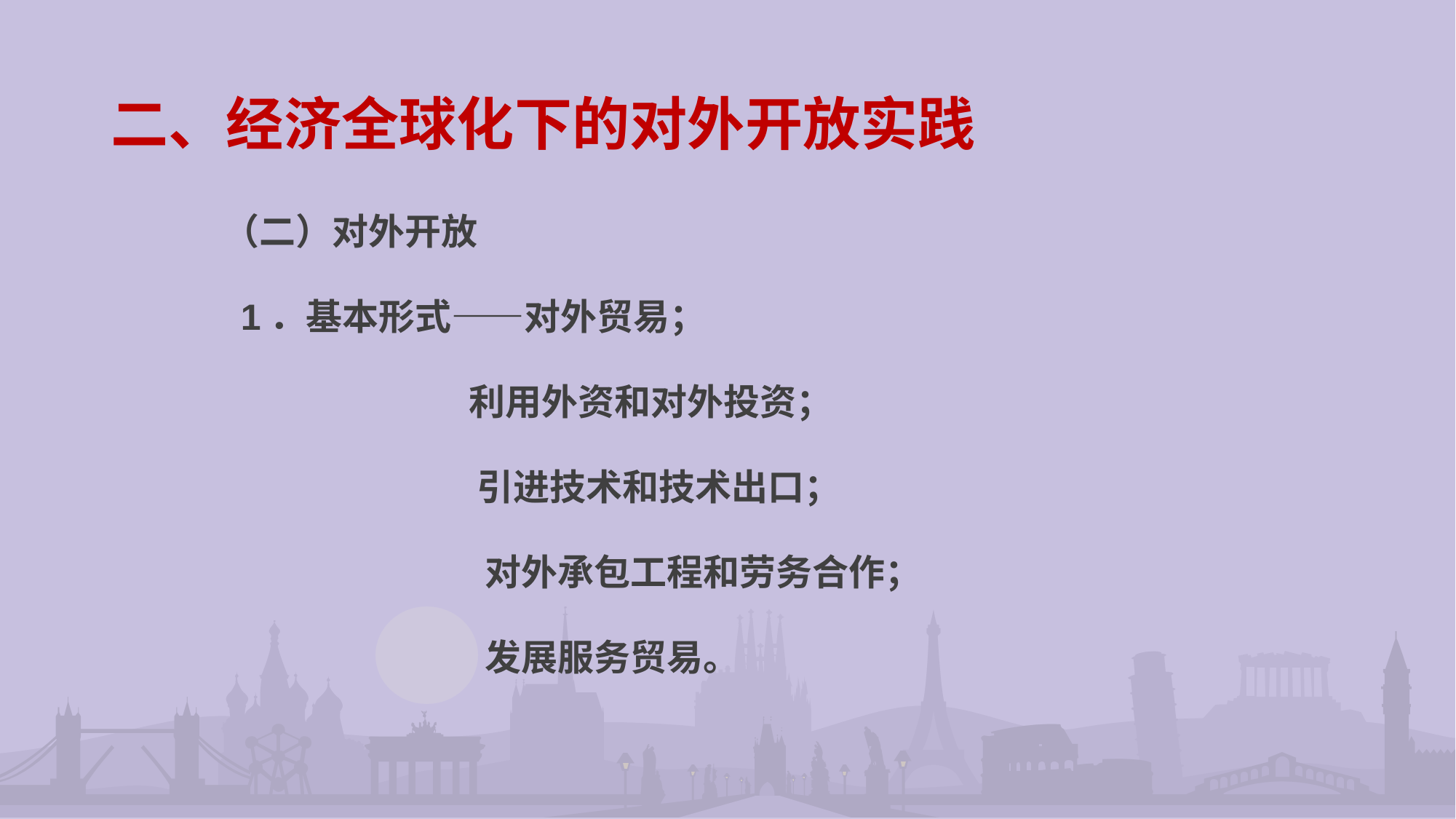

# 二、经济全球化下的对外开放实践
   （二）对外开放
     1．基本形式——对外贸易；
                                 利用外资和对外投资；
                                  引进技术和技术出口；
                                   对外承包工程和劳务合作；
                                   发展服务贸易。